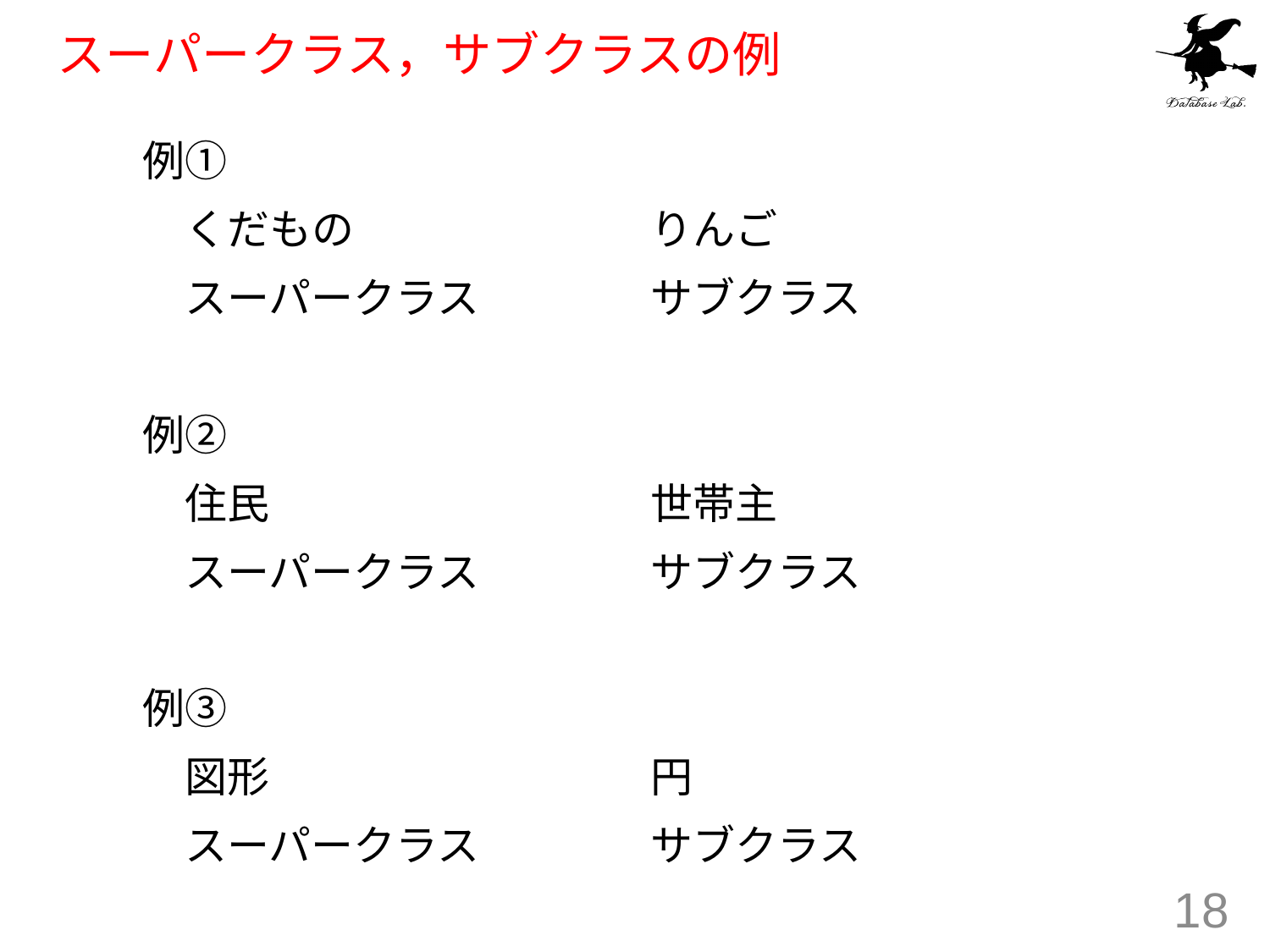

# スーパークラス，サブクラスの例
例①
　くだもの			りんご
　スーパークラス		サブクラス

例②
　住民			世帯主
　スーパークラス		サブクラス

例③
　図形			円
　スーパークラス		サブクラス
18